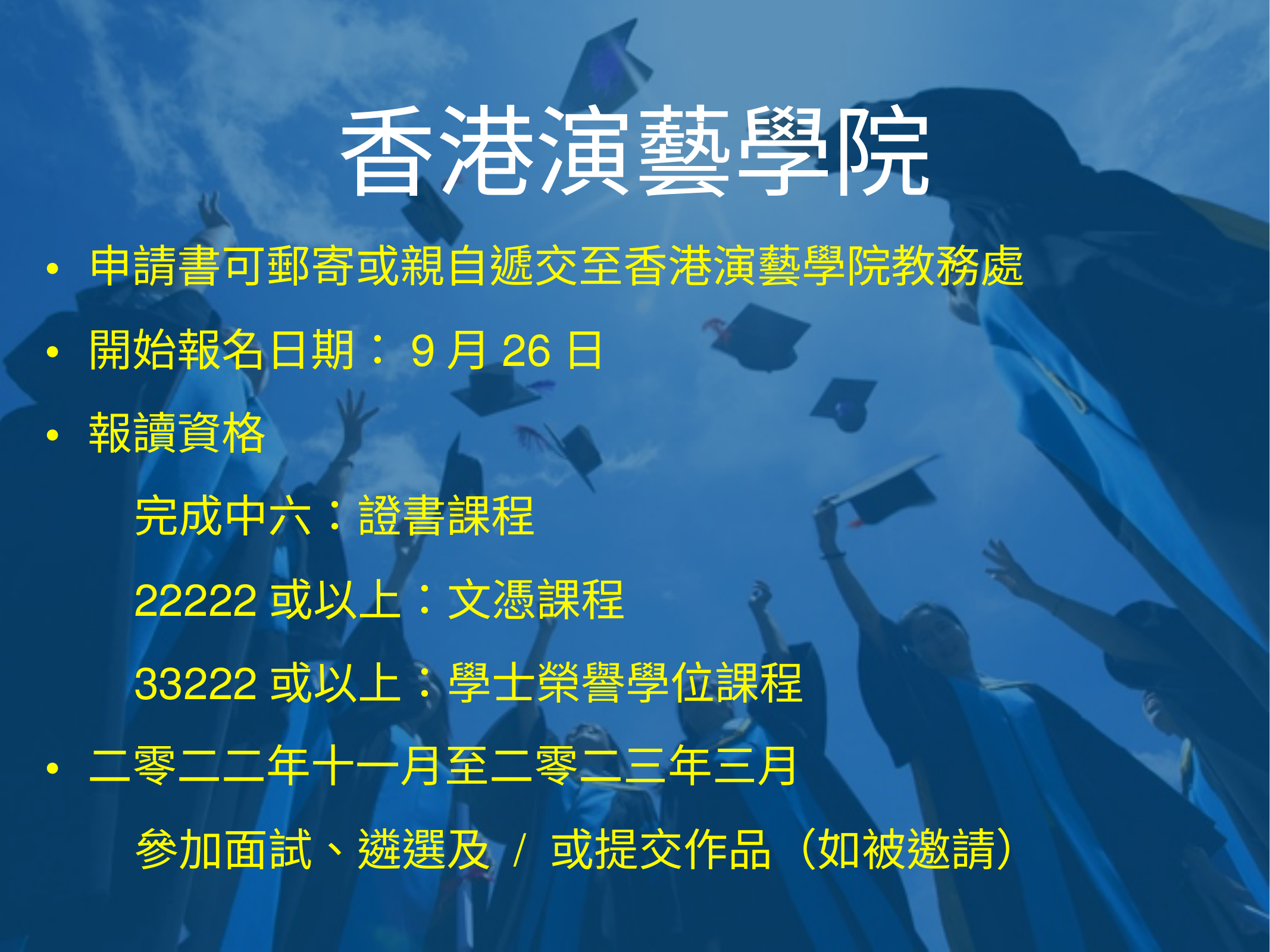

# 香港演藝學院
申請書可郵寄或親自遞交至香港演藝學院教務處
開始報名日期：9月26日
報讀資格
	完成中六：證書課程
	22222或以上：文憑課程
	33222或以上：學士榮譽學位課程
二零二二年十一月至二零二三年三月
	參加面試、遴選及 / 或提交作品（如被邀請）